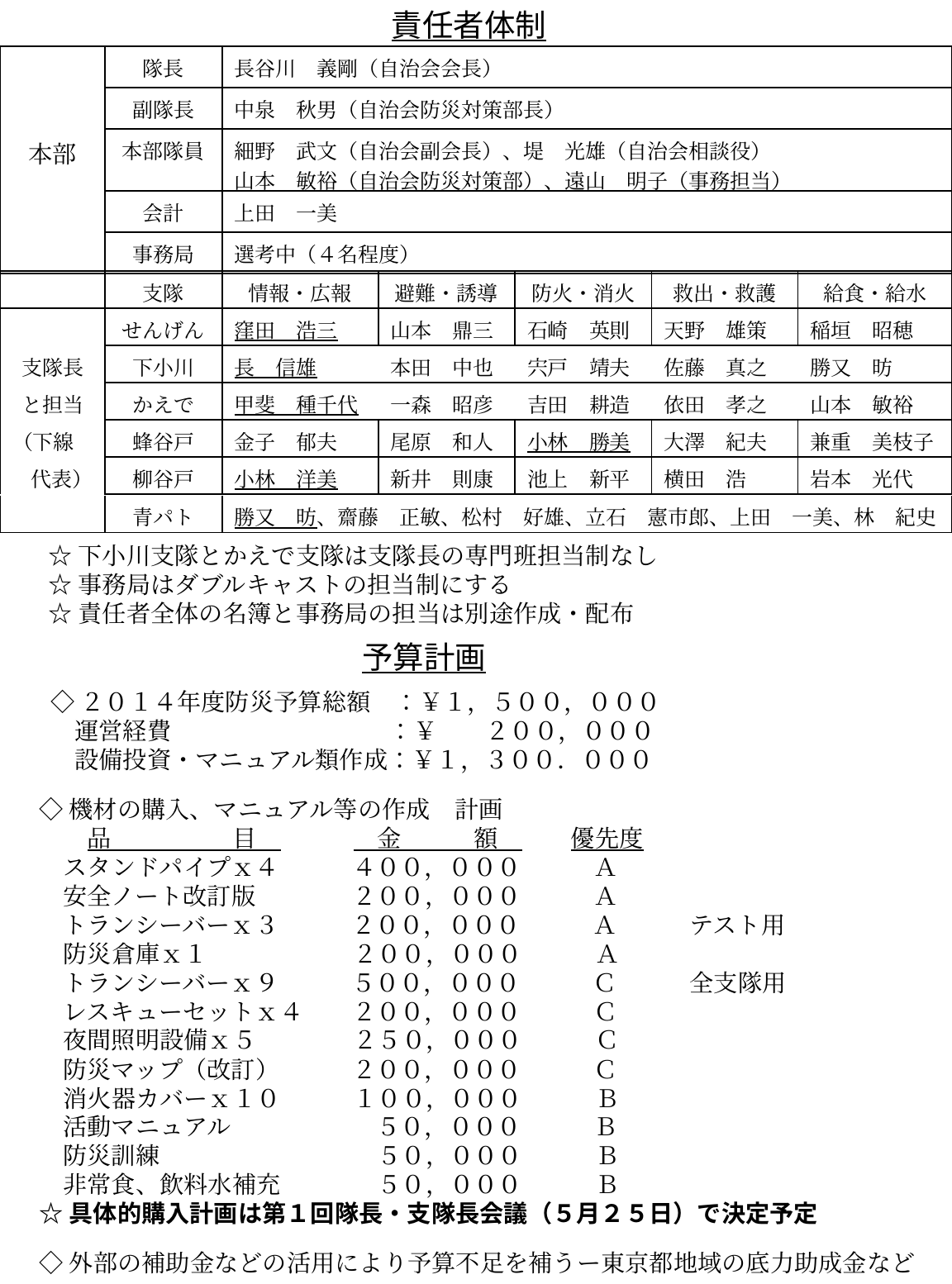

責任者体制
|  | 隊長 | 長谷川　義剛（自治会会長） |
| --- | --- | --- |
|  | 副隊長 | 中泉　秋男（自治会防災対策部長） |
| 本部 | 本部隊員 | 細野　武文（自治会副会長）、堤　光雄（自治会相談役） 山本　敏裕（自治会防災対策部）、遠山　明子（事務担当） |
|  | 会計 | 上田　一美 |
|  | 事務局 | 選考中（４名程度） |
|  | 支隊 | 情報・広報 | 避難・誘導 | 防火・消火 | 救出・救護 | 給食・給水 |
| --- | --- | --- | --- | --- | --- | --- |
|  | せんげん | 窪田　浩三 | 山本　鼎三 | 石崎　英則 | 天野　雄策 | 稲垣　昭穂 |
| 支隊長 | 下小川 | 長　信雄 | 本田　中也 | 宍戸　靖夫 | 佐藤　真之 | 勝又　昉 |
| と担当 | かえで | 甲斐　種千代 | 一森　昭彦 | 吉田　耕造 | 依田　孝之 | 山本　敏裕 |
| （下線 | 蜂谷戸 | 金子　郁夫 | 尾原　和人 | 小林　勝美 | 大澤　紀夫 | 兼重　美枝子 |
| 代表） | 柳谷戸 | 小林　洋美 | 新井　則康 | 池上　新平 | 横田　浩 | 岩本　光代 |
|  | 青パト | 勝又　昉、齋藤　正敏、松村　好雄、立石　憲市郎、上田　一美、林　紀史 |
| --- | --- | --- |
☆下小川支隊とかえで支隊は支隊長の専門班担当制なし
☆事務局はダブルキャストの担当制にする
☆責任者全体の名簿と事務局の担当は別途作成・配布
予算計画
◇２０１４年度防災予算総額　：￥１，５００，０００
　運営経費　　　　　　　　　：￥　　２００，０００
　設備投資・マニュアル類作成：￥１，３００．０００
◇機材の購入、マニュアル等の作成　計画
　　品　　　　　目　　　　　金　　　額　　　優先度
　スタンドパイプｘ４　　　４００，０００　　　Ａ
　安全ノート改訂版　　　　２００，０００　　　Ａ
　トランシーバーｘ３　　　２００，０００　　　Ａ　　　テスト用
　防災倉庫ｘ１　　　　　　２００，０００　　　Ａ
　トランシーバーｘ９　　　５００，０００　　　Ｃ　　　全支隊用
　レスキューセットｘ４　　２００，０００　　　Ｃ
　夜間照明設備ｘ５　　　　２５０，０００　　　Ｃ
　防災マップ（改訂）　　　２００，０００　　　Ｃ
　消火器カバーｘ１０　　　１００，０００　　　Ｂ
　活動マニュアル　　　　　　５０，０００　　　Ｂ
　防災訓練　　　　　　　　　５０，０００　　　Ｂ
　非常食、飲料水補充　　　　５０，０００　　　Ｂ
☆具体的購入計画は第１回隊長・支隊長会議（５月２５日）で決定予定
◇外部の補助金などの活用により予算不足を補うー東京都地域の底力助成金など